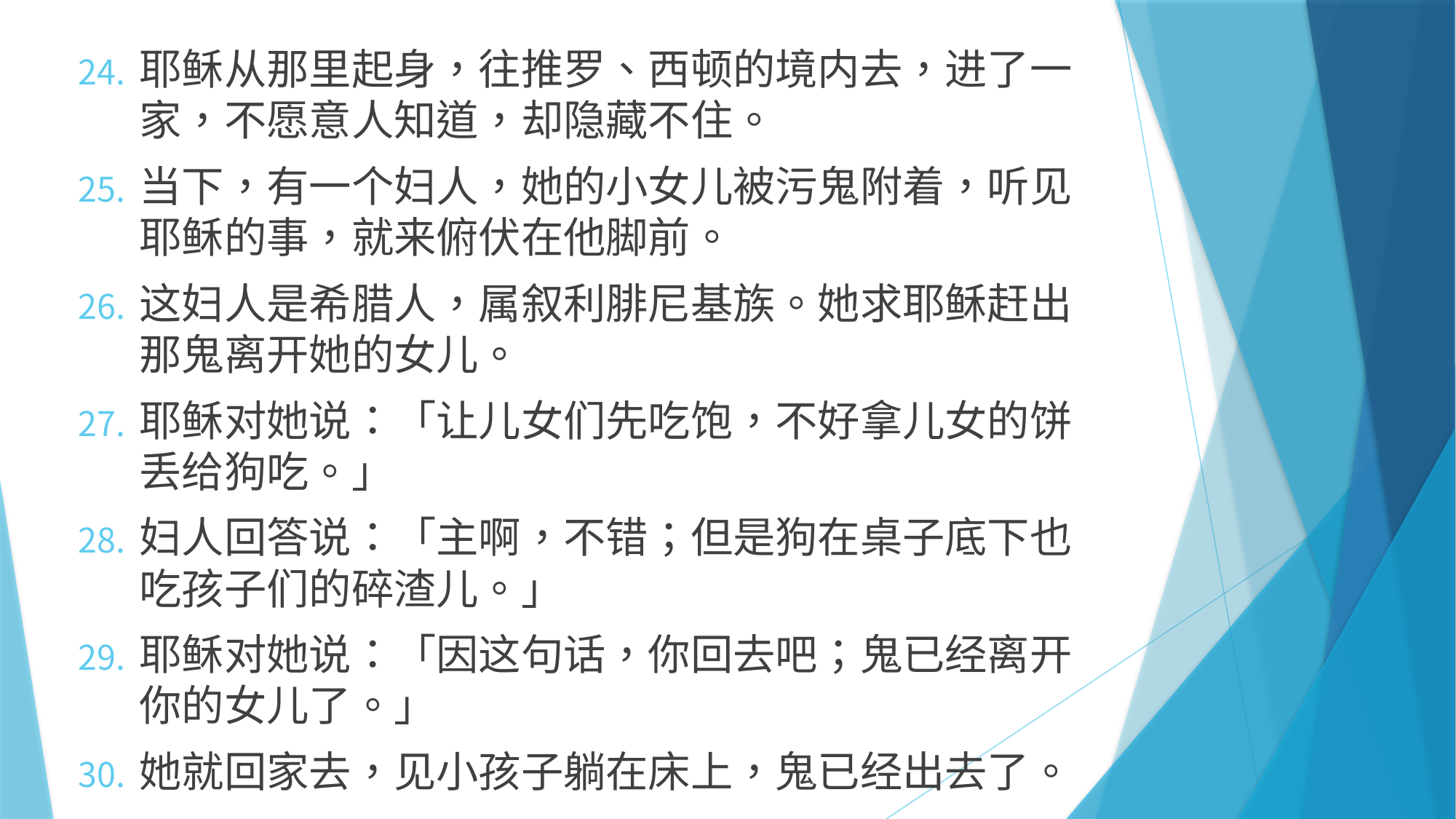

耶稣从那里起身，往推罗、西顿的境内去，进了一家，不愿意人知道，却隐藏不住。
当下，有一个妇人，她的小女儿被污鬼附着，听见耶稣的事，就来俯伏在他脚前。
这妇人是希腊人，属叙利腓尼基族。她求耶稣赶出那鬼离开她的女儿。
耶稣对她说：「让儿女们先吃饱，不好拿儿女的饼丢给狗吃。」
妇人回答说：「主啊，不错；但是狗在桌子底下也吃孩子们的碎渣儿。」
耶稣对她说：「因这句话，你回去吧；鬼已经离开你的女儿了。」
她就回家去，见小孩子躺在床上，鬼已经出去了。